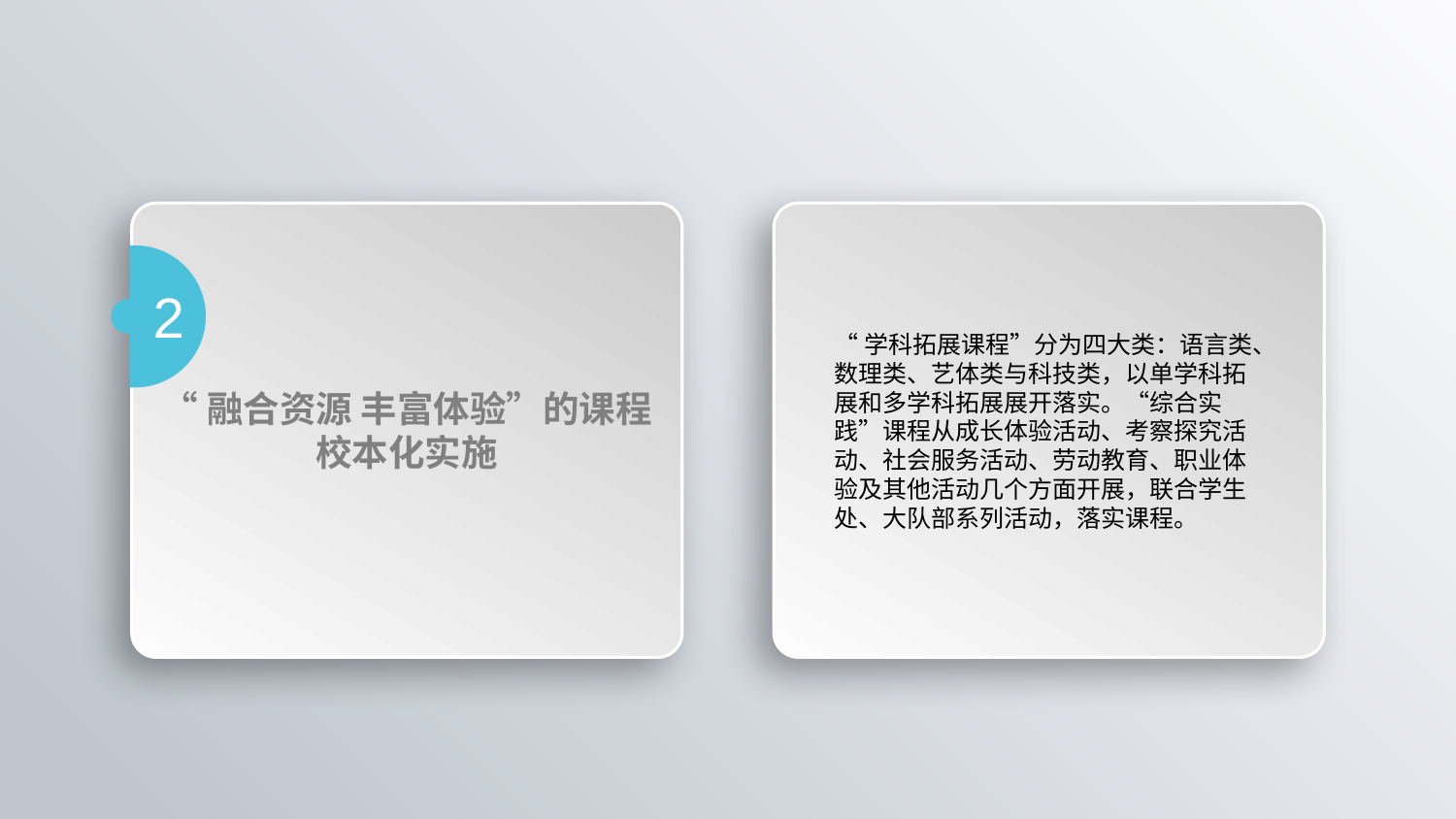

“融合资源 丰富体验”的课程校本化实施

2
“学科拓展课程”分为四大类：语言类、数理类、艺体类与科技类，以单学科拓展和多学科拓展展开落实。“综合实践”课程从成长体验活动、考察探究活动、社会服务活动、劳动教育、职业体验及其他活动几个方面开展，联合学生处、大队部系列活动，落实课程。